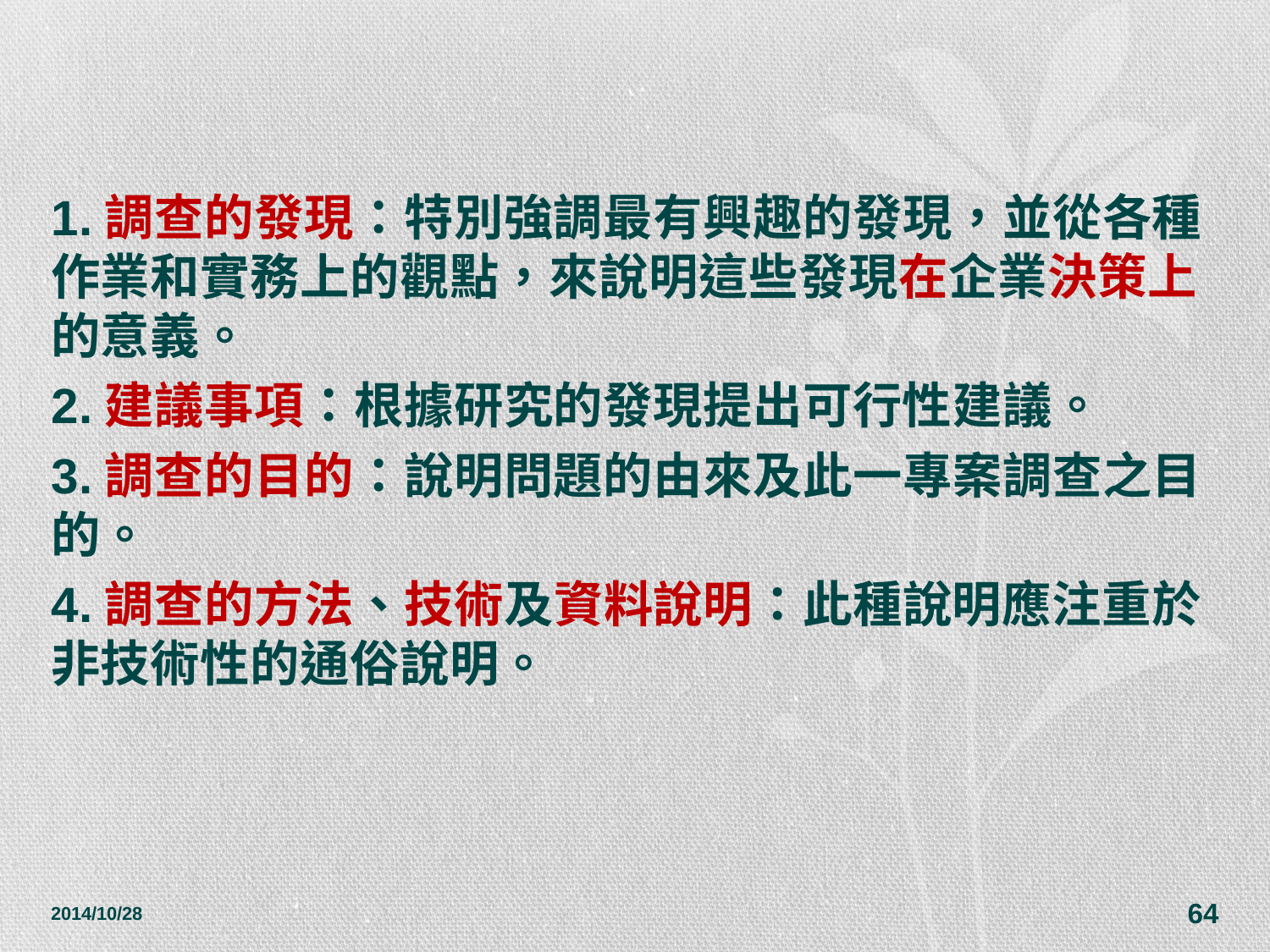

#
1.調查的發現：特別強調最有興趣的發現，並從各種作業和實務上的觀點，來說明這些發現在企業決策上的意義。
2.建議事項：根據研究的發現提出可行性建議。
3.調查的目的：說明問題的由來及此一專案調查之目的。
4.調查的方法、技術及資料說明：此種說明應注重於非技術性的通俗說明。

2014/10/28
64